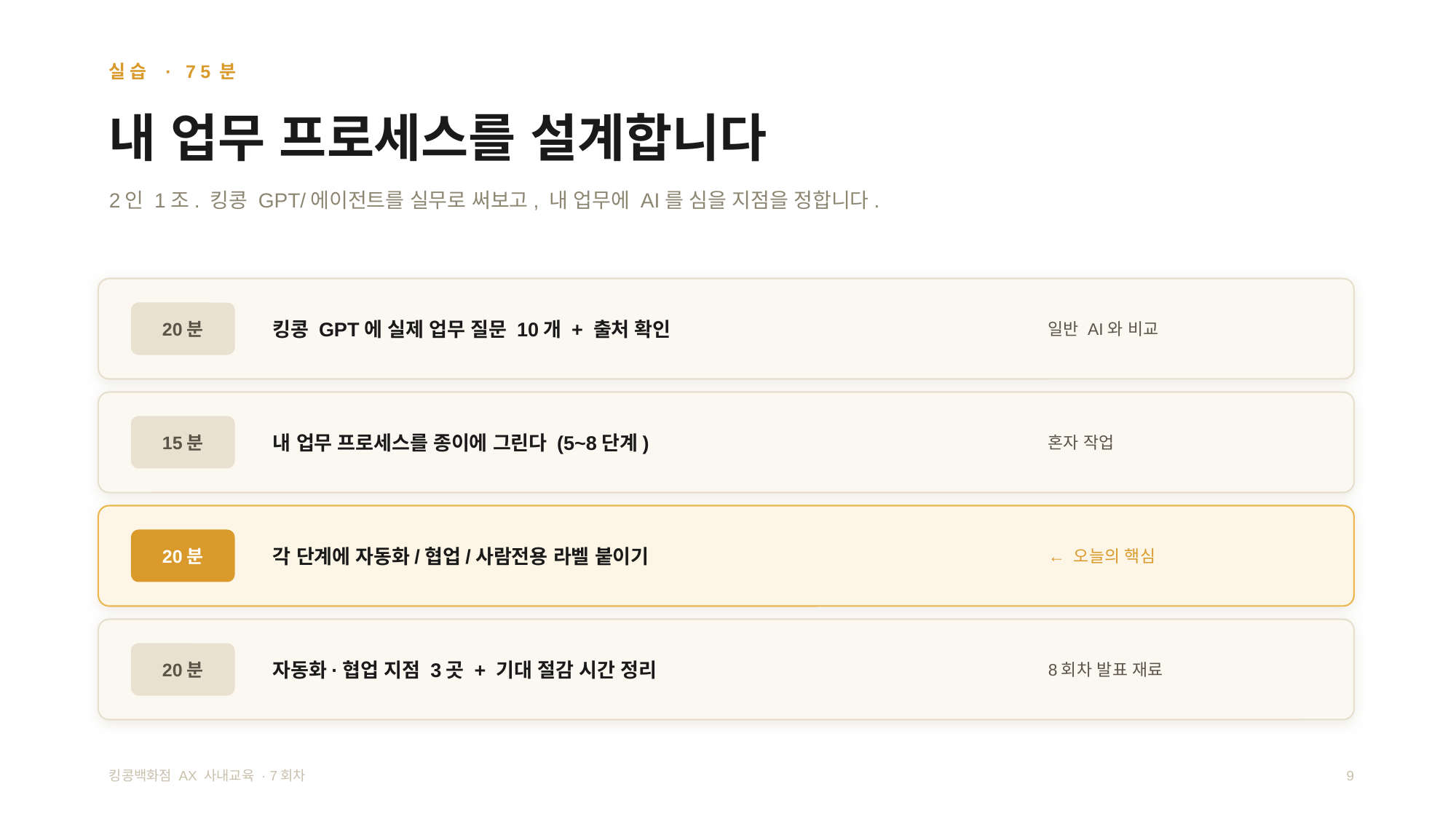

실습 · 75분
내 업무 프로세스를 설계합니다
2인 1조. 킹콩 GPT/에이전트를 실무로 써보고, 내 업무에 AI를 심을 지점을 정합니다.

킹콩 GPT에 실제 업무 질문 10개 + 출처 확인
일반 AI와 비교

20분

내 업무 프로세스를 종이에 그린다 (5~8단계)
혼자 작업

15분

각 단계에 자동화/협업/사람전용 라벨 붙이기
← 오늘의 핵심

20분

자동화·협업 지점 3곳 + 기대 절감 시간 정리
8회차 발표 재료

20분
킹콩백화점 AX 사내교육 · 7회차
9